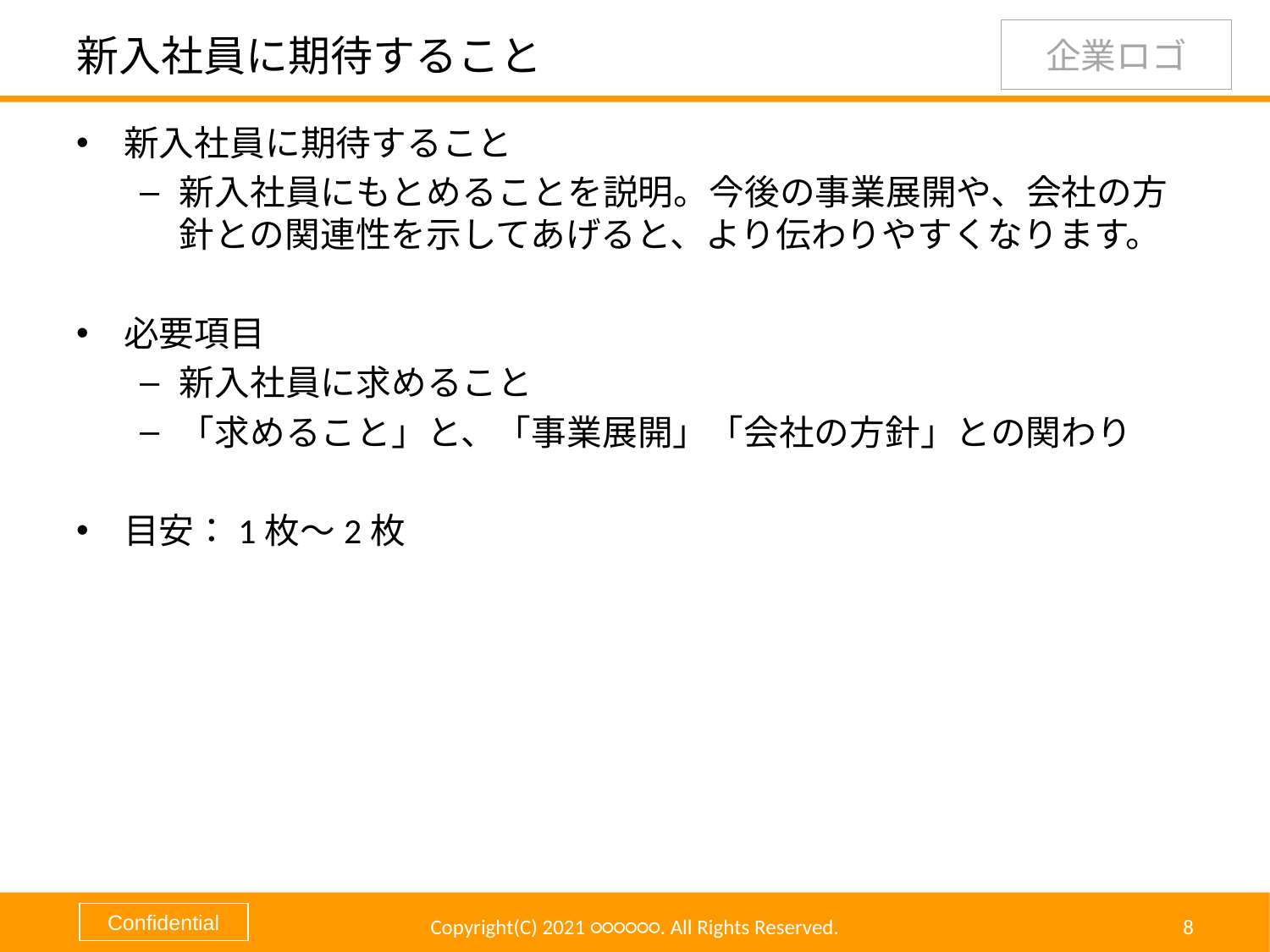

# 新入社員に期待すること
新入社員に期待すること
新入社員にもとめることを説明。今後の事業展開や、会社の方針との関連性を示してあげると、より伝わりやすくなります。

必要項目
新入社員に求めること
「求めること」と、「事業展開」「会社の方針」との関わり

目安：1枚～2枚

Copyright(C) 2021 ○○○○○○. All Rights Reserved.
8